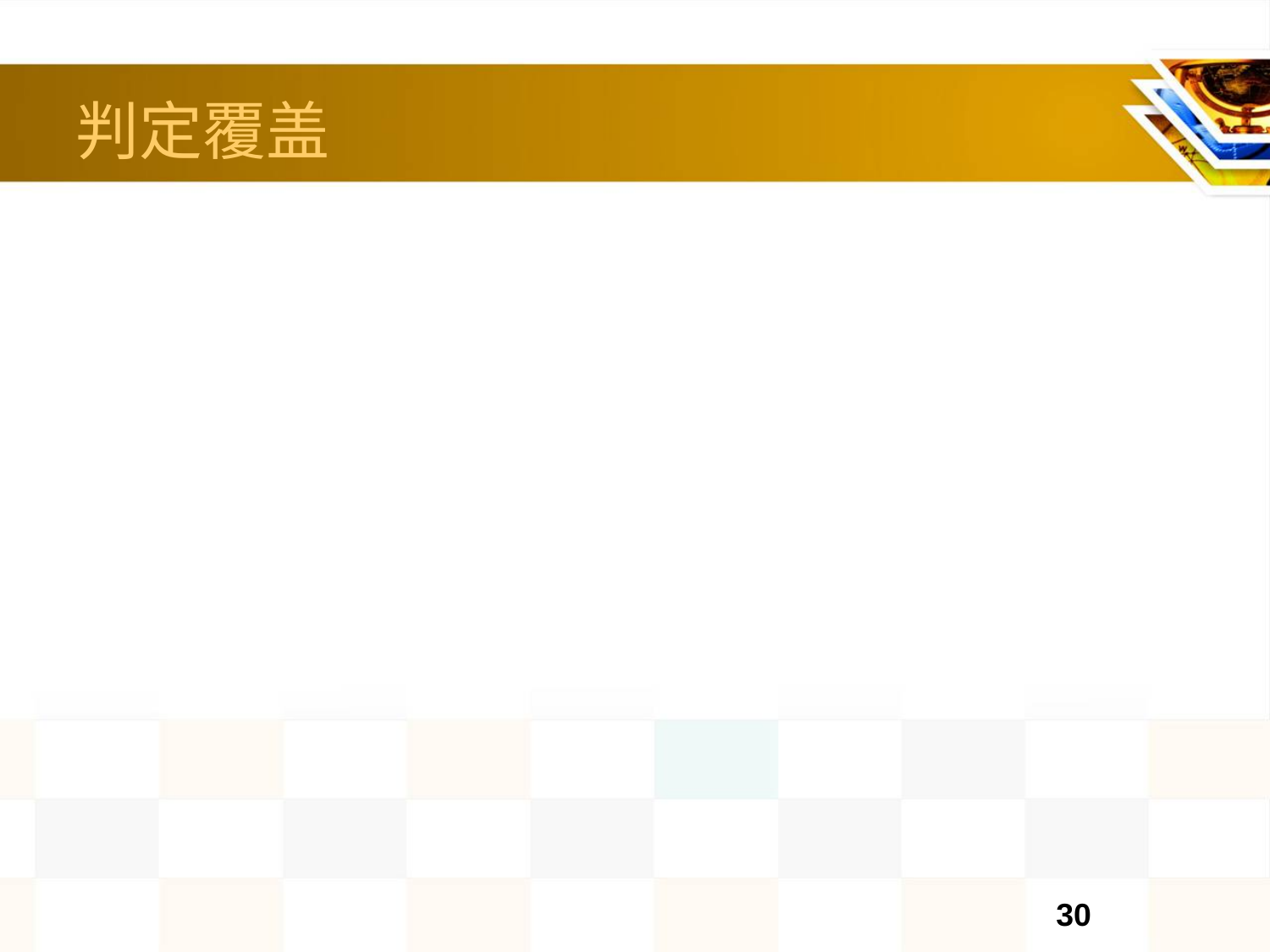

# 判定覆盖
判定覆盖又称为分支覆盖。
它是指通过设计足够的测试用例，使得程序中的每一个判定至少都获得一次“真值”和“假值”，或者说使得程序中的每一个分支都至少通过一次。
判定覆盖比语句覆盖的标准稍强一些。